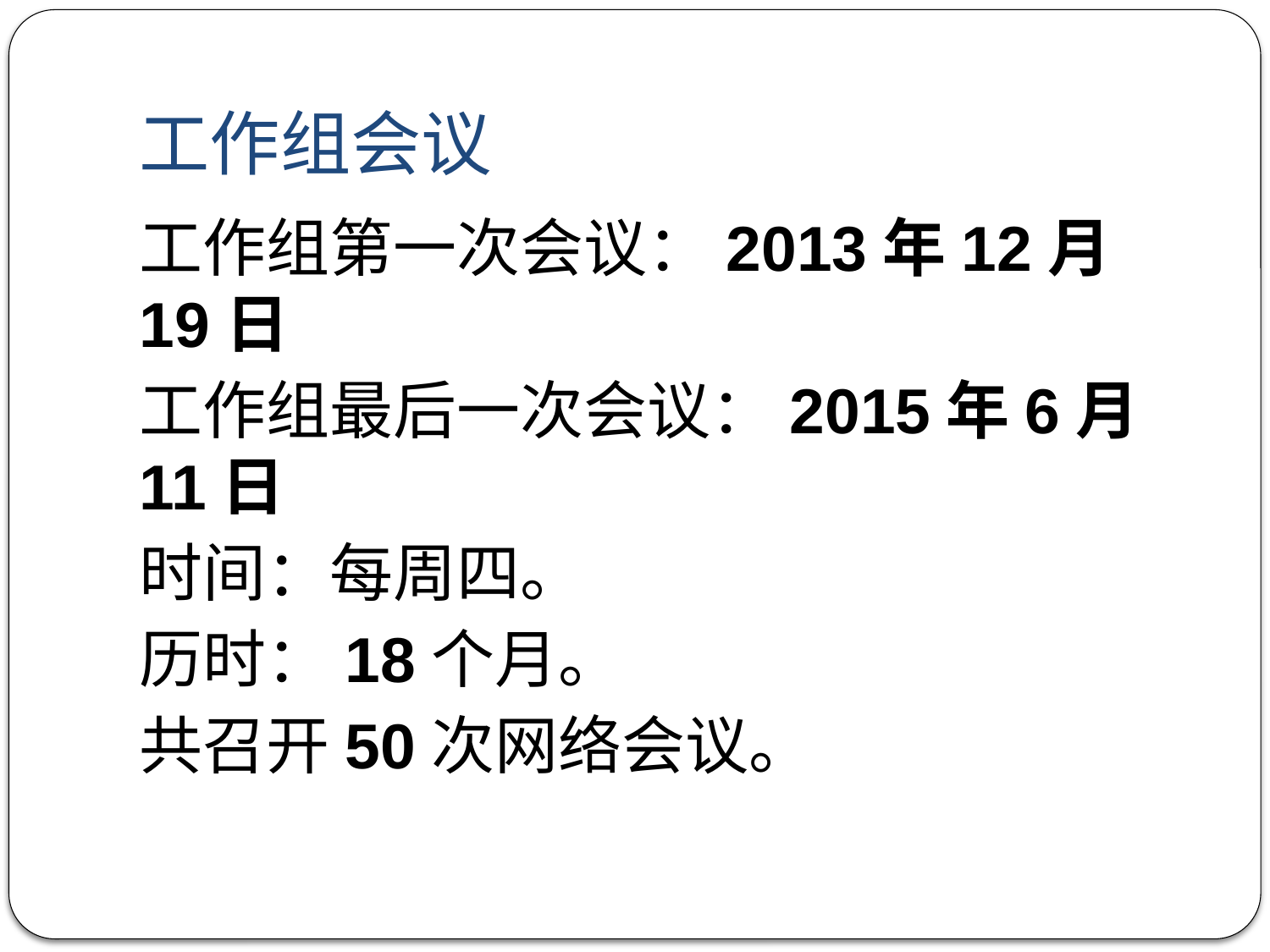

# 工作组会议
工作组第一次会议：2013年12月19日
工作组最后一次会议：2015年6月11日
时间：每周四。
历时：18个月。
共召开50次网络会议。